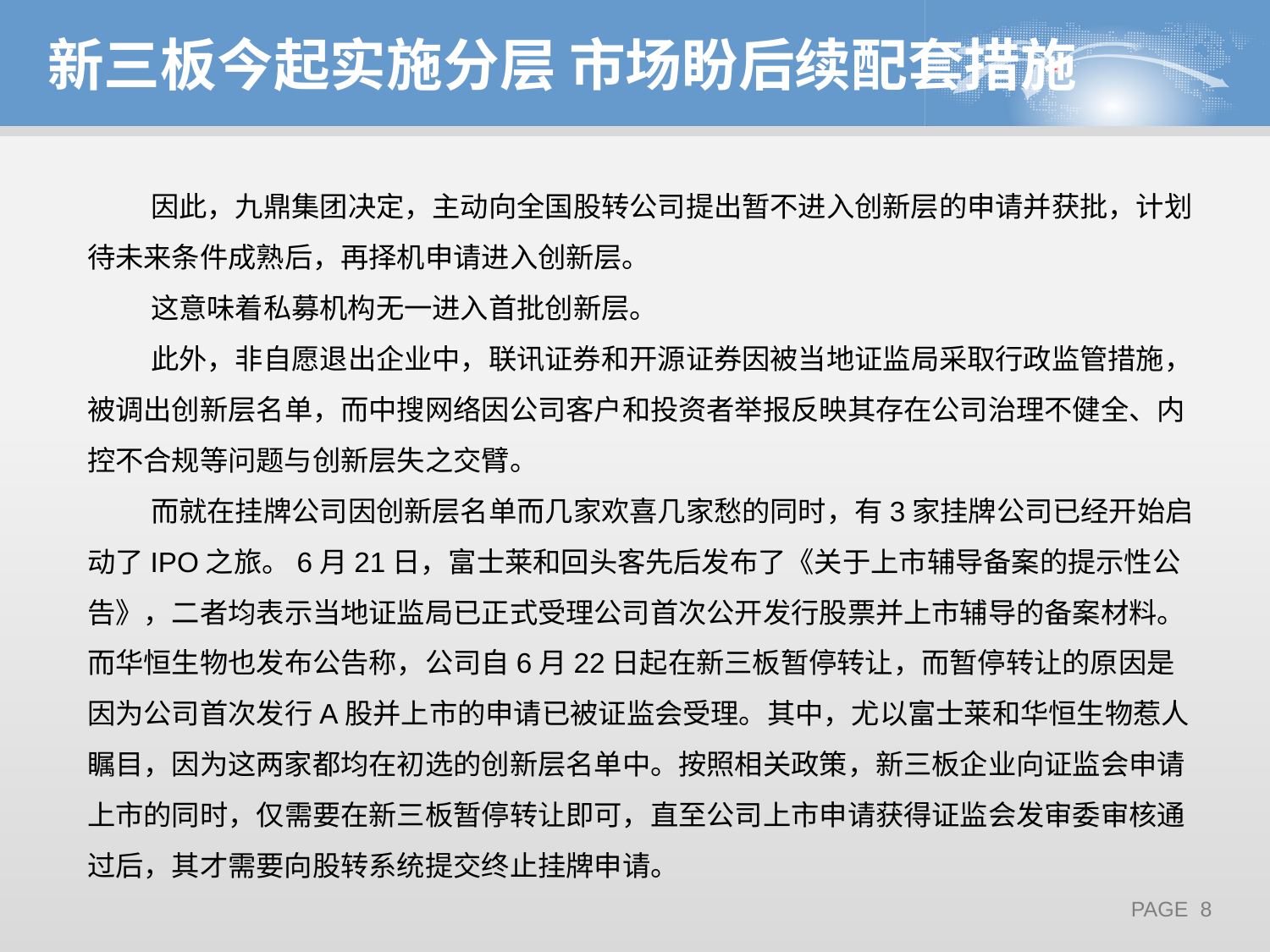

新三板今起实施分层 市场盼后续配套措施
因此，九鼎集团决定，主动向全国股转公司提出暂不进入创新层的申请并获批，计划待未来条件成熟后，再择机申请进入创新层。
这意味着私募机构无一进入首批创新层。
此外，非自愿退出企业中，联讯证券和开源证券因被当地证监局采取行政监管措施，被调出创新层名单，而中搜网络因公司客户和投资者举报反映其存在公司治理不健全、内控不合规等问题与创新层失之交臂。
而就在挂牌公司因创新层名单而几家欢喜几家愁的同时，有3家挂牌公司已经开始启动了IPO之旅。6月21日，富士莱和回头客先后发布了《关于上市辅导备案的提示性公告》，二者均表示当地证监局已正式受理公司首次公开发行股票并上市辅导的备案材料。而华恒生物也发布公告称，公司自6月22日起在新三板暂停转让，而暂停转让的原因是因为公司首次发行A股并上市的申请已被证监会受理。其中，尤以富士莱和华恒生物惹人瞩目，因为这两家都均在初选的创新层名单中。按照相关政策，新三板企业向证监会申请上市的同时，仅需要在新三板暂停转让即可，直至公司上市申请获得证监会发审委审核通过后，其才需要向股转系统提交终止挂牌申请。